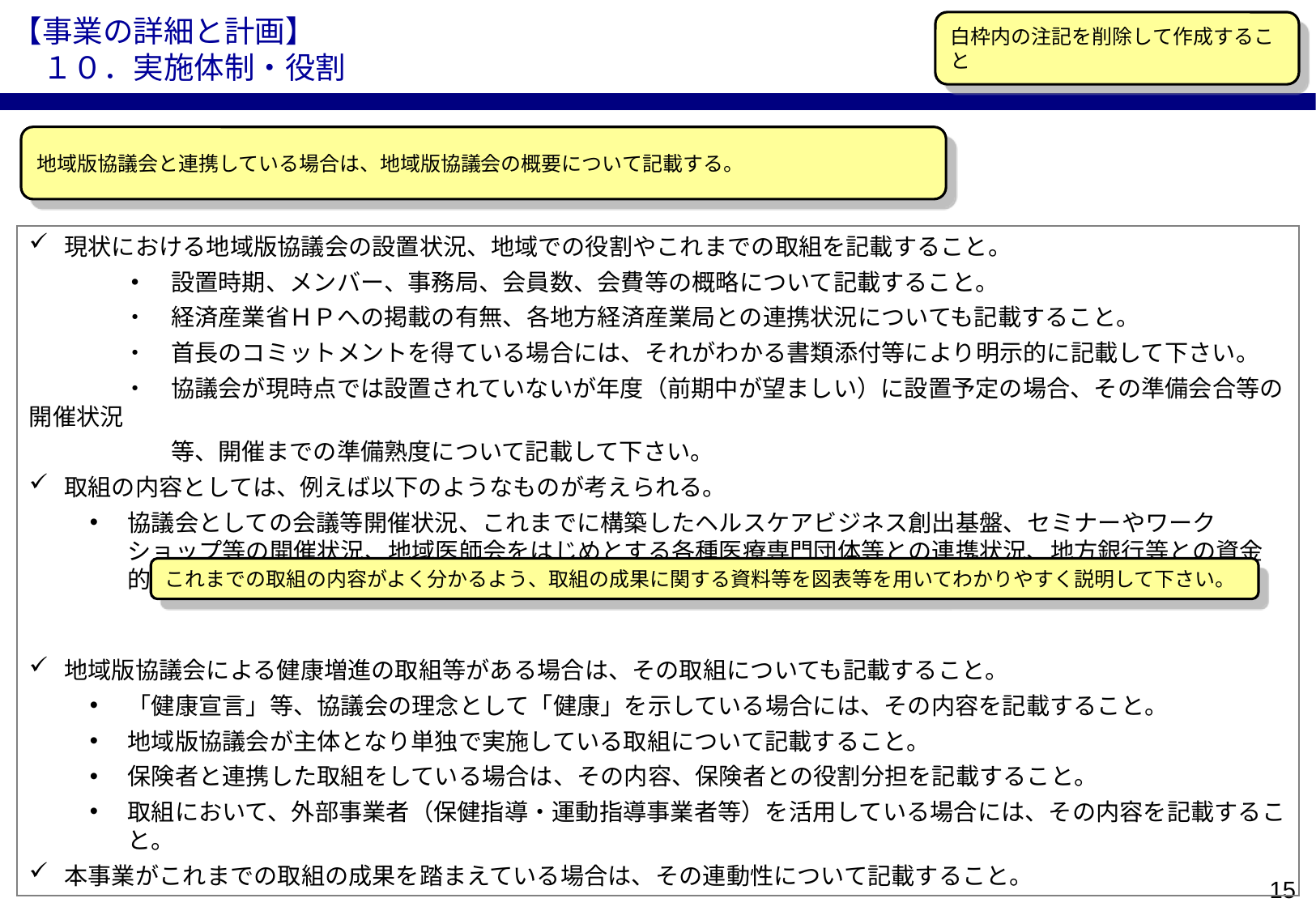

【事業の詳細と計画】
　１０．実施体制・役割
白枠内の注記を削除して作成すること
地域版協議会と連携している場合は、地域版協議会の概要について記載する。
現状における地域版協議会の設置状況、地域での役割やこれまでの取組を記載すること。
　　　　・　設置時期、メンバー、事務局、会員数、会費等の概略について記載すること。
　　　　・　経済産業省ＨＰへの掲載の有無、各地方経済産業局との連携状況についても記載すること。
　　　　・　首長のコミットメントを得ている場合には、それがわかる書類添付等により明示的に記載して下さい。
　　　　・　協議会が現時点では設置されていないが年度（前期中が望ましい）に設置予定の場合、その準備会合等の開催状況
　　　　　　等、開催までの準備熟度について記載して下さい。
取組の内容としては、例えば以下のようなものが考えられる。
協議会としての会議等開催状況、これまでに構築したヘルスケアビジネス創出基盤、セミナーやワークショップ等の開催状況、地域医師会をはじめとする各種医療専門団体等との連携状況、地方銀行等との資金的連携状況等

地域版協議会による健康増進の取組等がある場合は、その取組についても記載すること。
「健康宣言」等、協議会の理念として「健康」を示している場合には、その内容を記載すること。
地域版協議会が主体となり単独で実施している取組について記載すること。
保険者と連携した取組をしている場合は、その内容、保険者との役割分担を記載すること。
取組において、外部事業者（保健指導・運動指導事業者等）を活用している場合には、その内容を記載すること。
本事業がこれまでの取組の成果を踏まえている場合は、その連動性について記載すること。
これまでの取組の内容がよく分かるよう、取組の成果に関する資料等を図表等を用いてわかりやすく説明して下さい。